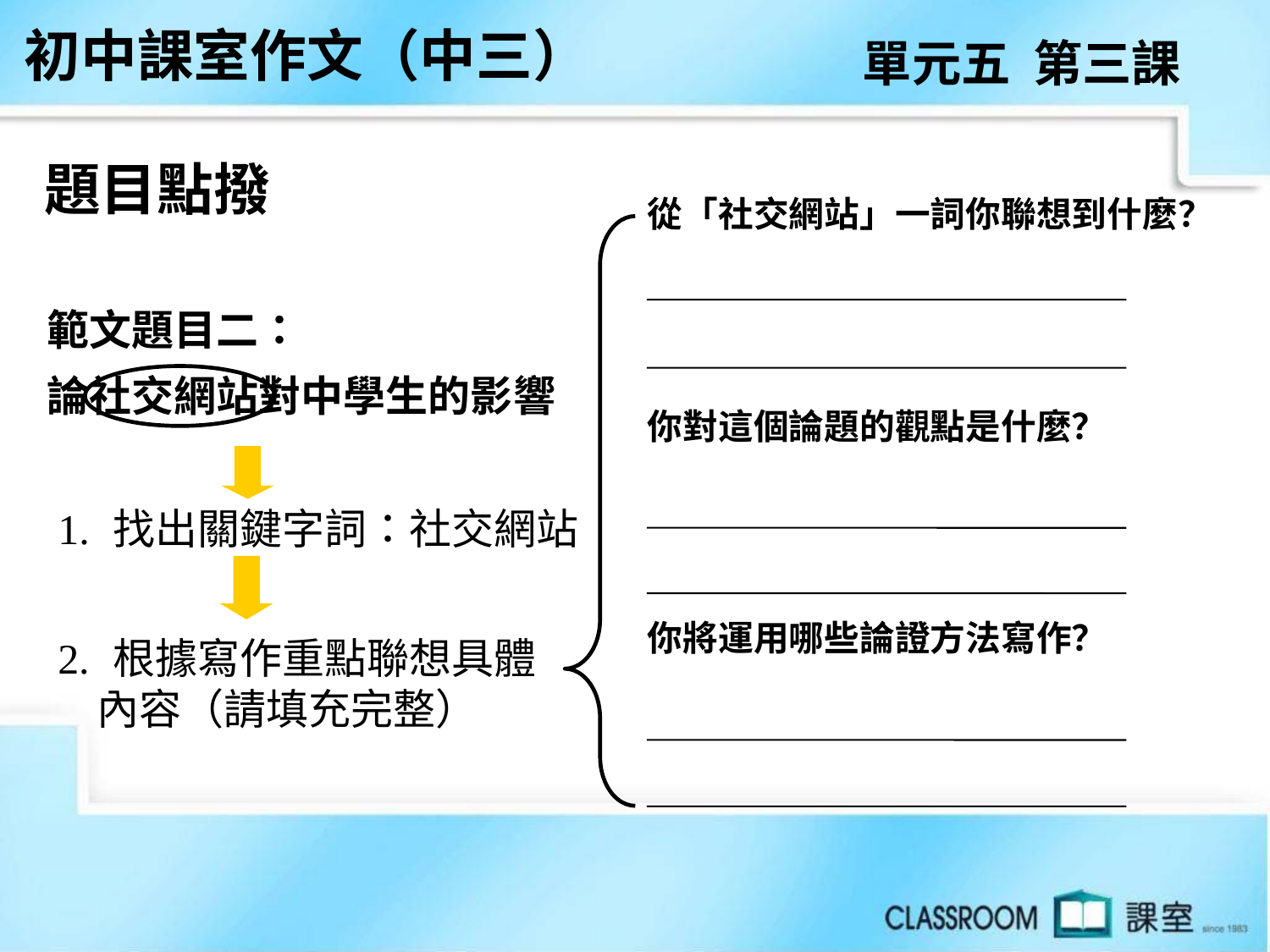

初中課室作文（中三）
單元五  第三課
題目點撥
從「社交網站」一詞你聯想到什麼？

你對這個論題的觀點是什麼？

你將運用哪些論證方法寫作？

範文題目二：
論社交網站對中學生的影響

1. 找出關鍵字詞：社交網站

2. 根據寫作重點聯想具體
   內容（請填充完整）